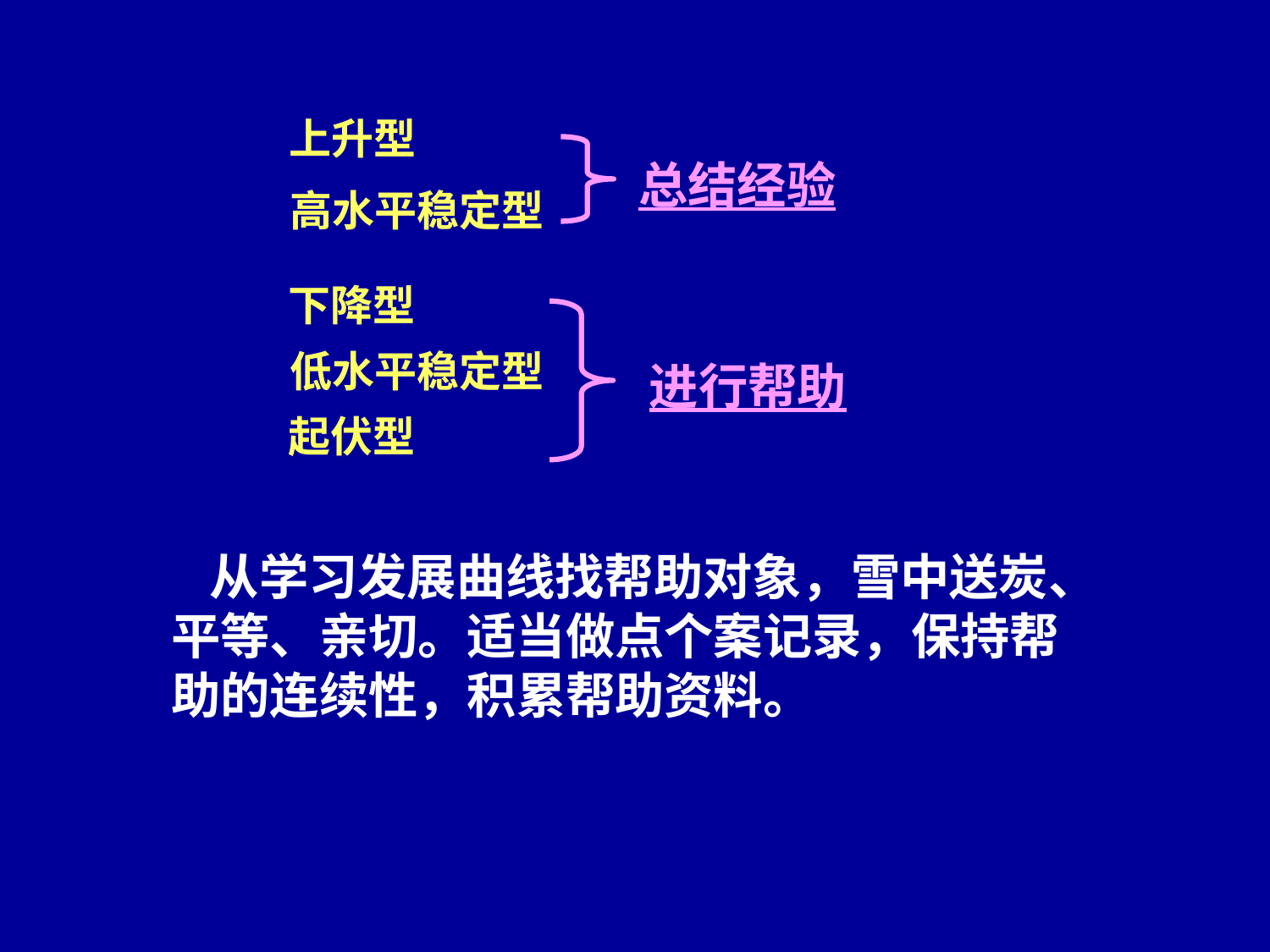

上升型

总结经验
高水平稳定型
下降型

低水平稳定型
进行帮助
起伏型
   从学习发展曲线找帮助对象，雪中送炭、平等、亲切。适当做点个案记录，保持帮助的连续性，积累帮助资料。